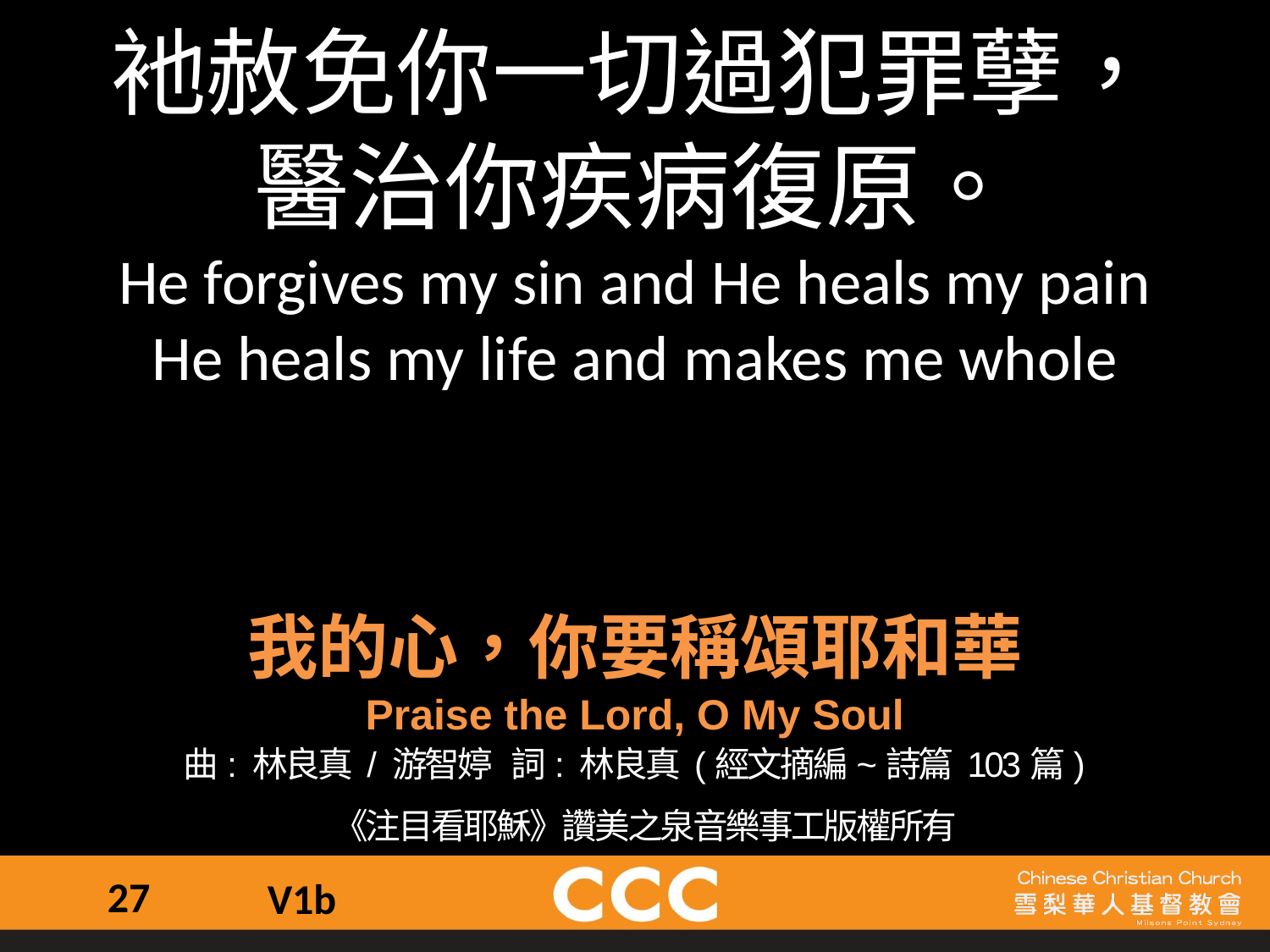

衪赦免你一切過犯罪孽，
醫治你疾病復原。
He forgives my sin and He heals my pain
He heals my life and makes me whole
我的心，你要稱頌耶和華
Praise the Lord, O My Soul
曲: 林良真 / 游智婷    詞: 林良真 (經文摘編~詩篇 103篇)
《注目看耶穌》讚美之泉音樂事工版權所有
27
V1b